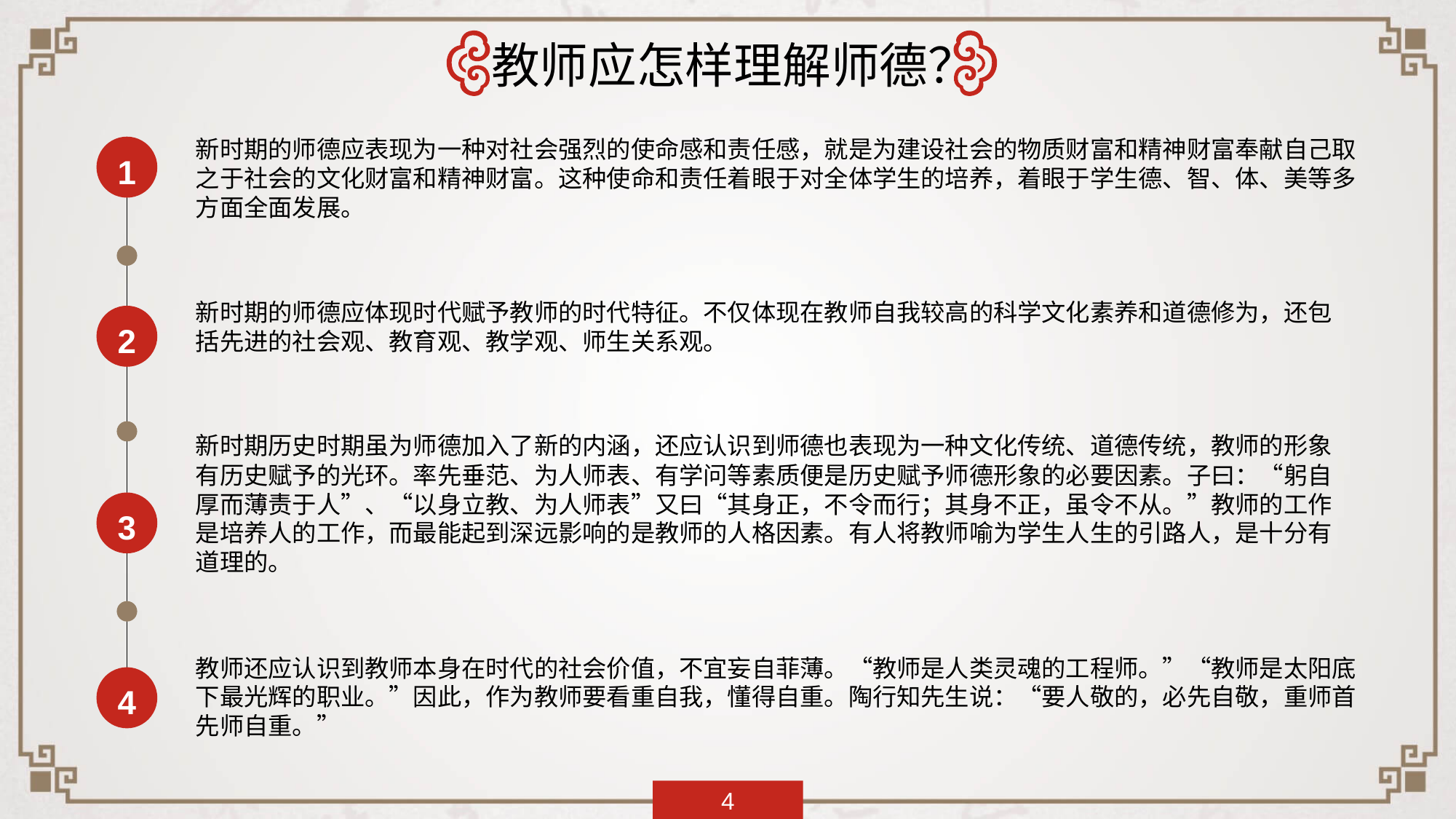

教师应怎样理解师德？

新时期的师德应表现为一种对社会强烈的使命感和责任感，就是为建设社会的物质财富和精神财富奉献自己取之于社会的文化财富和精神财富。这种使命和责任着眼于对全体学生的培养，着眼于学生德、智、体、美等多方面全面发展。
1

新时期的师德应体现时代赋予教师的时代特征。不仅体现在教师自我较高的科学文化素养和道德修为，还包括先进的社会观、教育观、教学观、师生关系观。
2

新时期历史时期虽为师德加入了新的内涵，还应认识到师德也表现为一种文化传统、道德传统，教师的形象有历史赋予的光环。率先垂范、为人师表、有学问等素质便是历史赋予师德形象的必要因素。子曰：“躬自厚而薄责于人”、“以身立教、为人师表”又曰“其身正，不令而行；其身不正，虽令不从。”教师的工作是培养人的工作，而最能起到深远影响的是教师的人格因素。有人将教师喻为学生人生的引路人，是十分有道理的。
3

教师还应认识到教师本身在时代的社会价值，不宜妄自菲薄。“教师是人类灵魂的工程师。”“教师是太阳底下最光辉的职业。”因此，作为教师要看重自我，懂得自重。陶行知先生说：“要人敬的，必先自敬，重师首先师自重。”

4